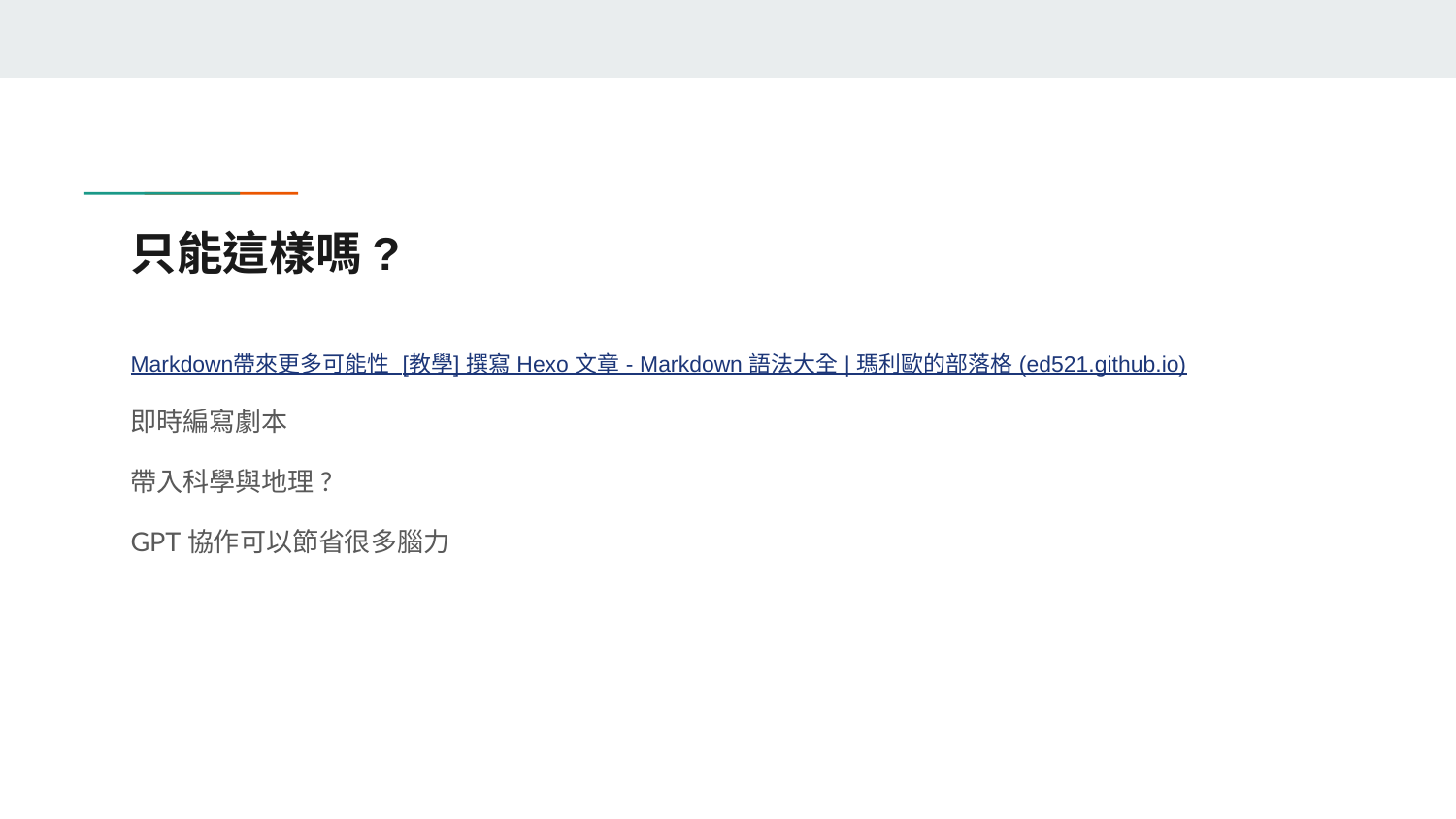

# 只能這樣嗎?
Markdown帶來更多可能性  [教學] 撰寫 Hexo 文章 - Markdown 語法大全 | 瑪利歐的部落格 (ed521.github.io)
即時編寫劇本
帶入科學與地理?
GPT協作可以節省很多腦力